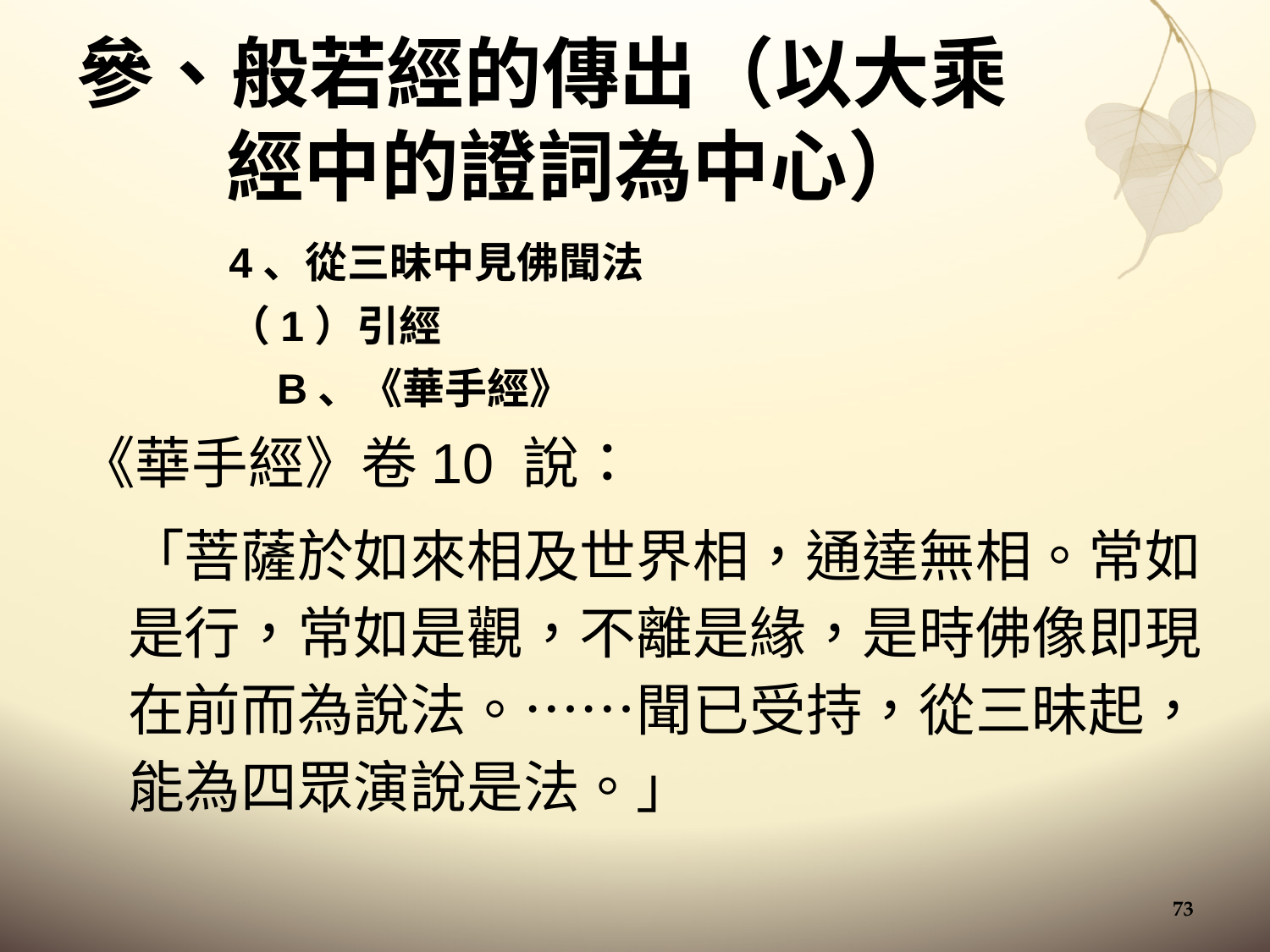

# 參、般若經的傳出（以大乘經中的證詞為中心）
4、從三昧中見佛聞法
（1）引經
B、《華手經》
《華手經》卷10 說：
「菩薩於如來相及世界相，通達無相。常如是行，常如是觀，不離是緣，是時佛像即現在前而為說法。……聞已受持，從三昧起，能為四眾演說是法。」
73